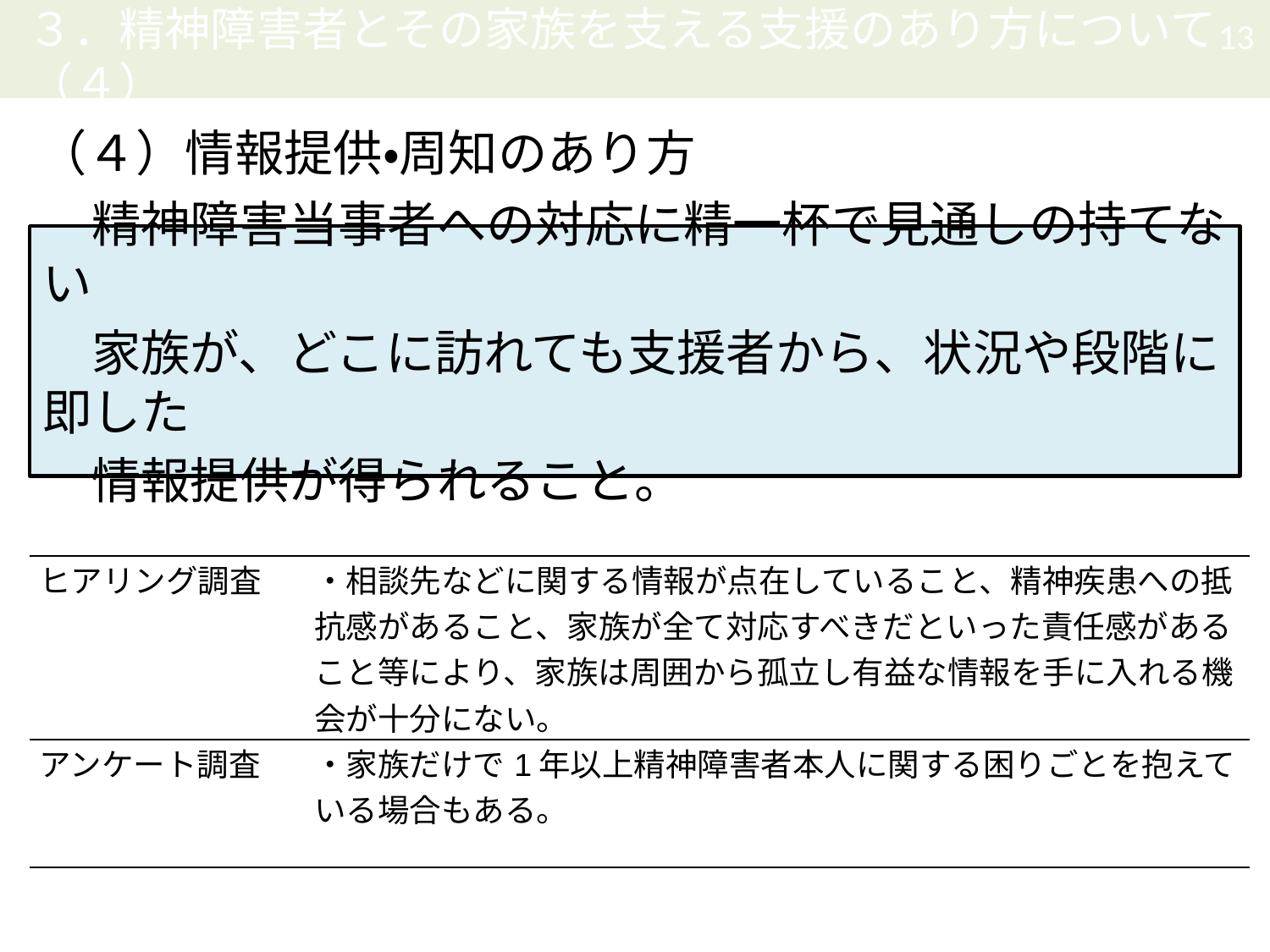

13
３．精神障害者とその家族を支える支援のあり方について（４）
（４）情報提供・周知のあり方

　精神障害当事者への対応に精一杯で見通しの持てない
　家族が、どこに訪れても支援者から、状況や段階に即した
　情報提供が得られること。
| ヒアリング調査 | ・相談先などに関する情報が点在していること、精神疾患への抵抗感があること、家族が全て対応すべきだといった責任感があること等により、家族は周囲から孤立し有益な情報を手に入れる機会が十分にない。 |
| --- | --- |
| アンケート調査 | ・家族だけで1年以上精神障害者本人に関する困りごとを抱えている場合もある。 |